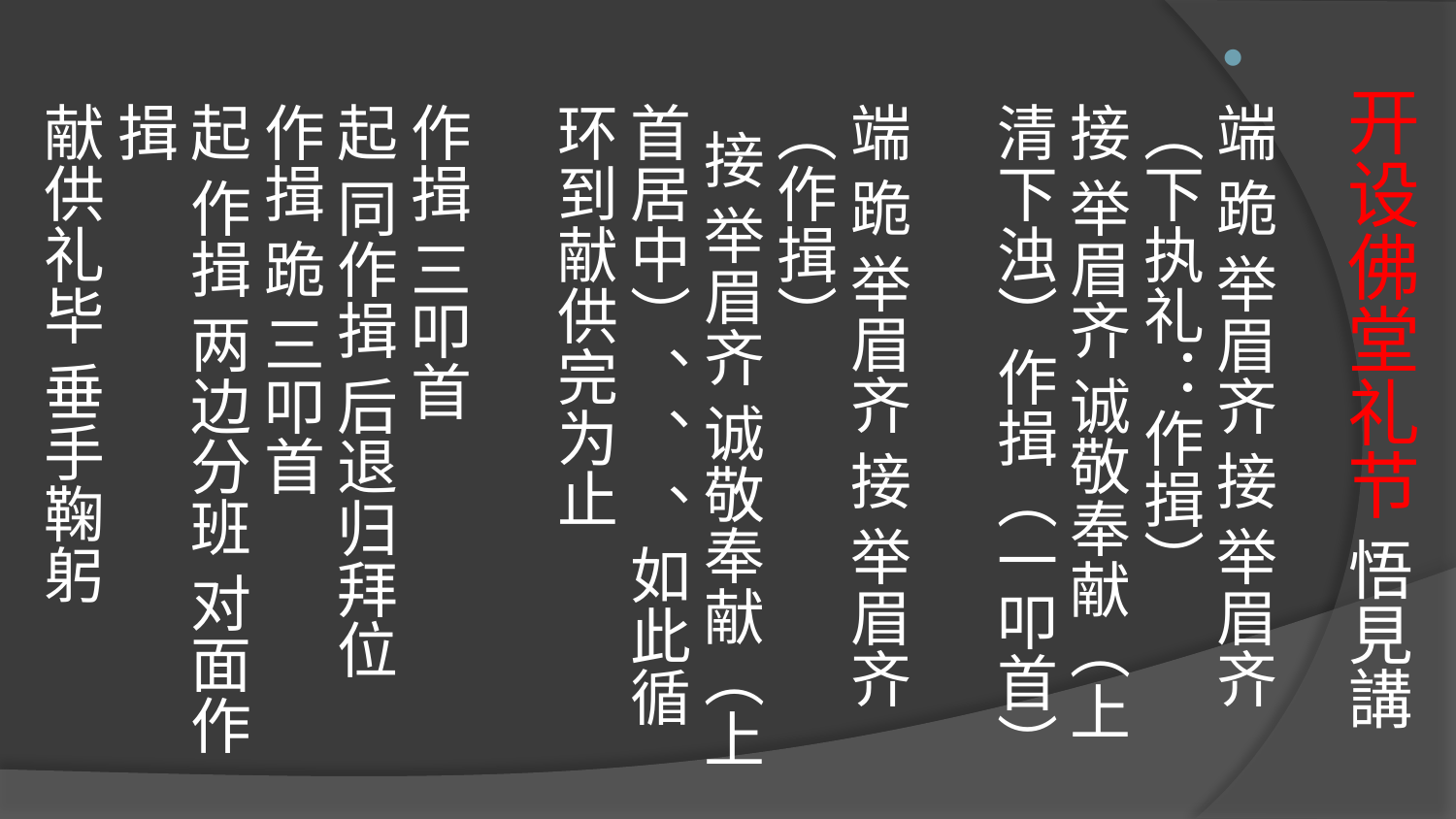

# 开设佛堂礼节 悟見講
端 跪 举眉齐 接 举眉齐 （下执礼：作揖）
接 举眉齐 诚敬奉献（上清下浊）作揖（一叩首）
端 跪 举眉齐 接 举眉齐（作揖）
  接 举眉齐 诚敬奉献（上首居中）、、 、如此循环到献供完为止
作揖 三叩首
起 同作揖 后退归拜位
作揖 跪 三叩首
起 作揖 两边分班 对面作揖
献供礼毕 垂手鞠躬